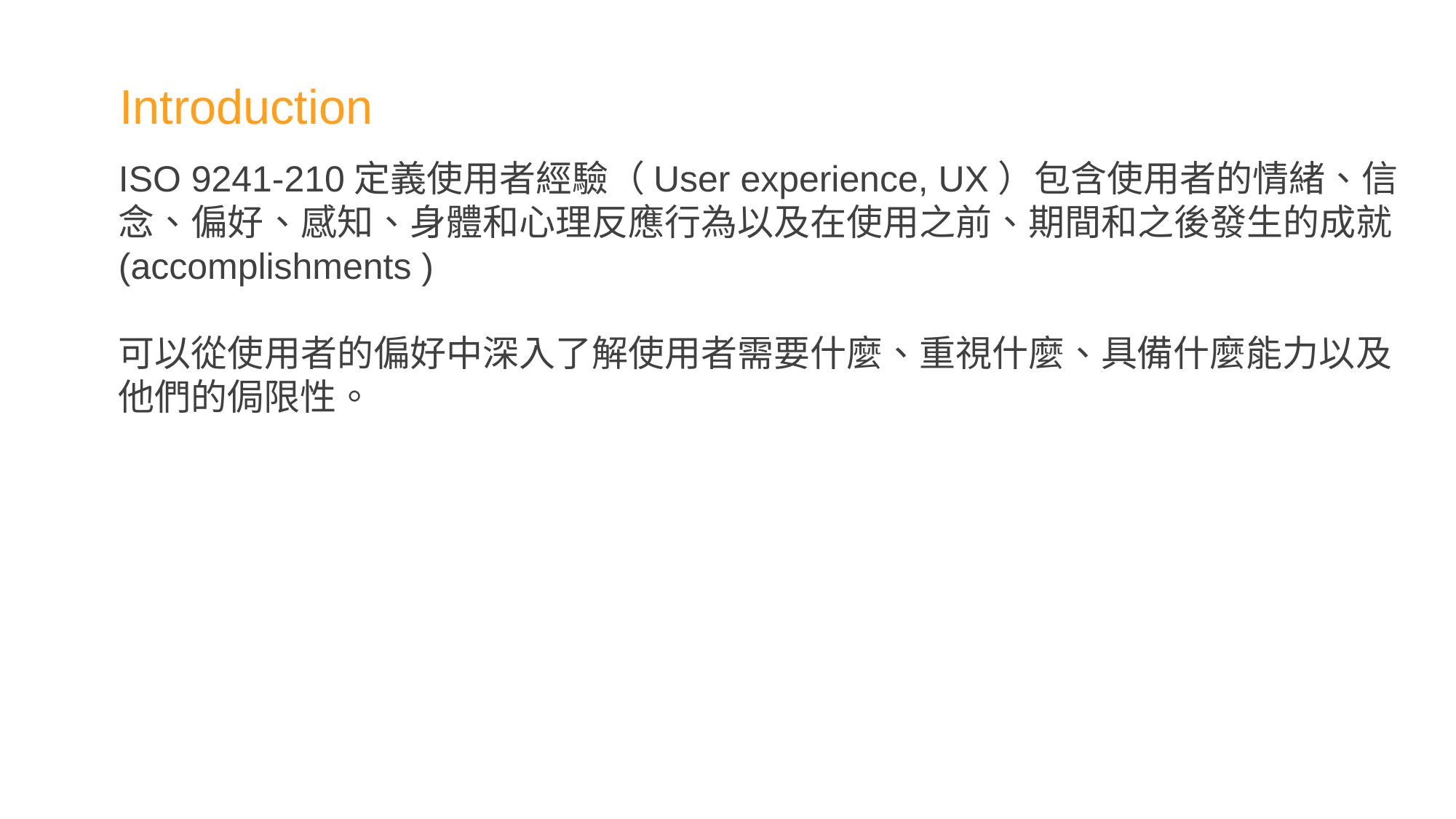

Introduction
ISO 9241-210定義使用者經驗（User experience, UX）包含使用者的情緒、信念、偏好、感知、身體和心理反應行為以及在使用之前、期間和之後發生的成就(accomplishments )

可以從使用者的偏好中深入了解使用者需要什麼、重視什麼、具備什麼能力以及他們的侷限性。